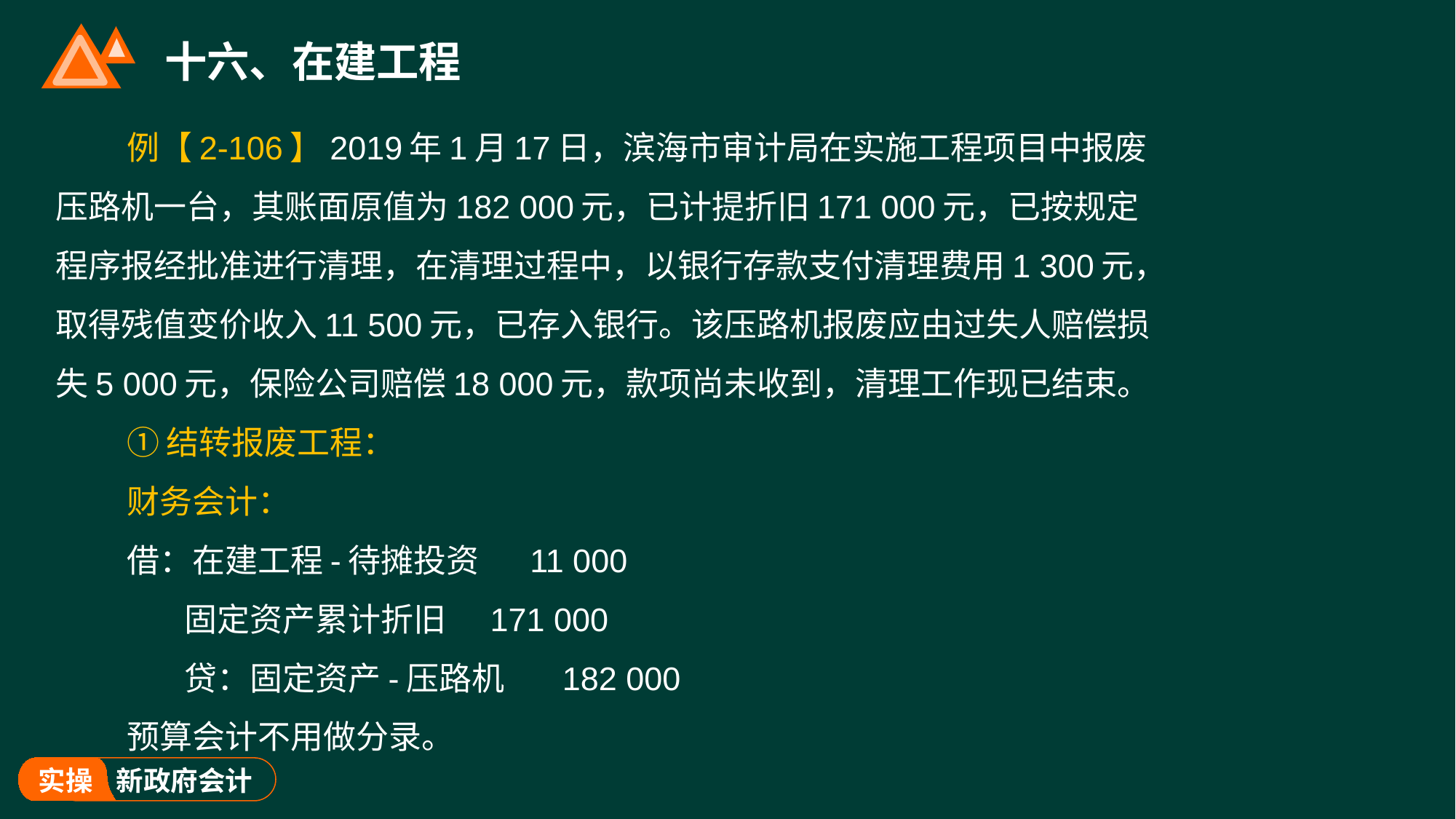

# 十六、在建工程
例【2-106】2019年1月17日，滨海市审计局在实施工程项目中报废压路机一台，其账面原值为182 000元，已计提折旧171 000元，已按规定程序报经批准进行清理，在清理过程中，以银行存款支付清理费用1 300元，取得残值变价收入11 500元，已存入银行。该压路机报废应由过失人赔偿损失5 000元，保险公司赔偿18 000元，款项尚未收到，清理工作现已结束。
①结转报废工程：
财务会计：
借：在建工程-待摊投资      11 000
       固定资产累计折旧     171 000
       贷：固定资产-压路机       182 000
预算会计不用做分录。